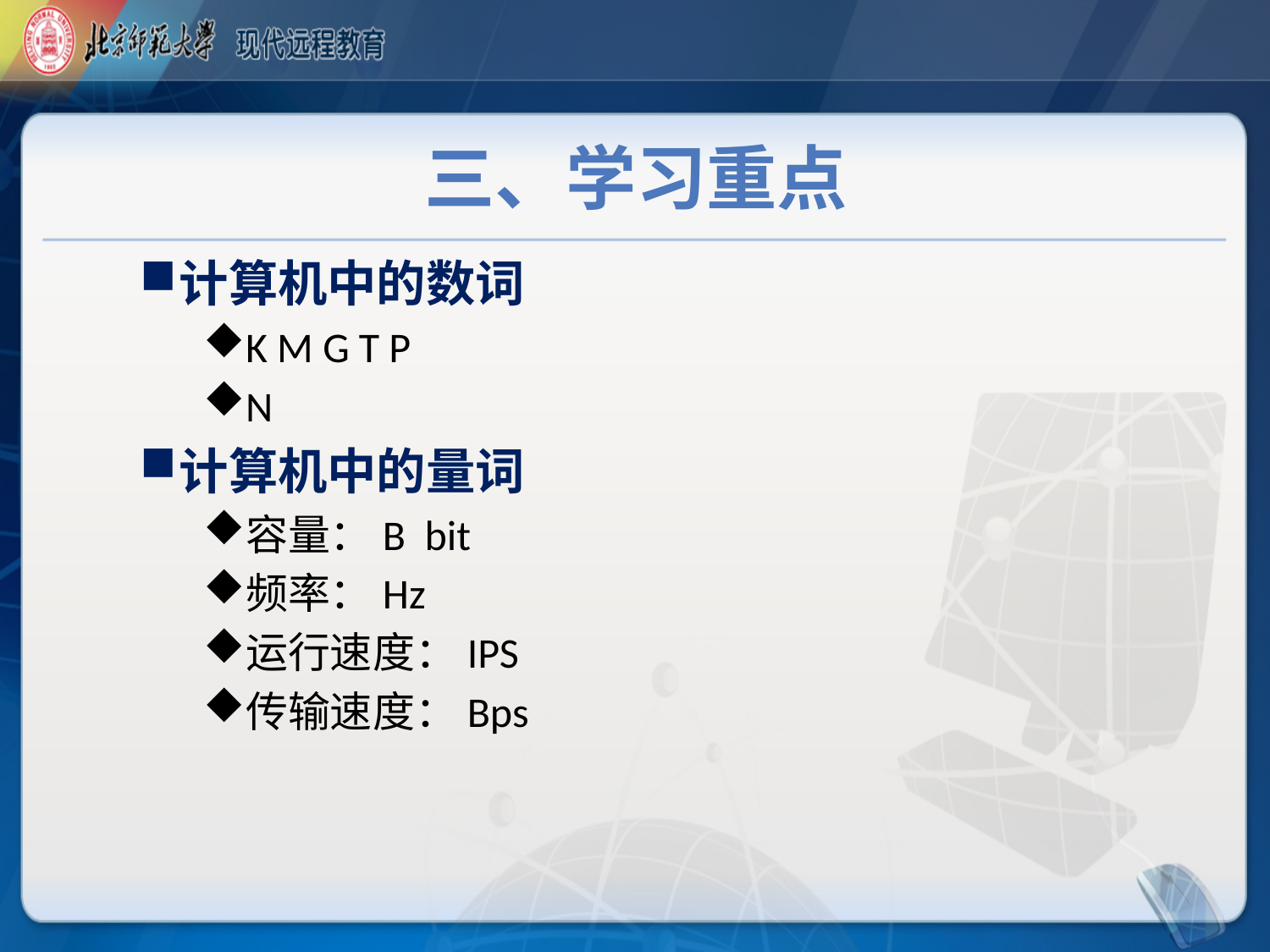

# 三、学习重点
计算机中的数词
K M G T P
N
计算机中的量词
容量：B  bit
频率：Hz
运行速度：IPS
传输速度：Bps